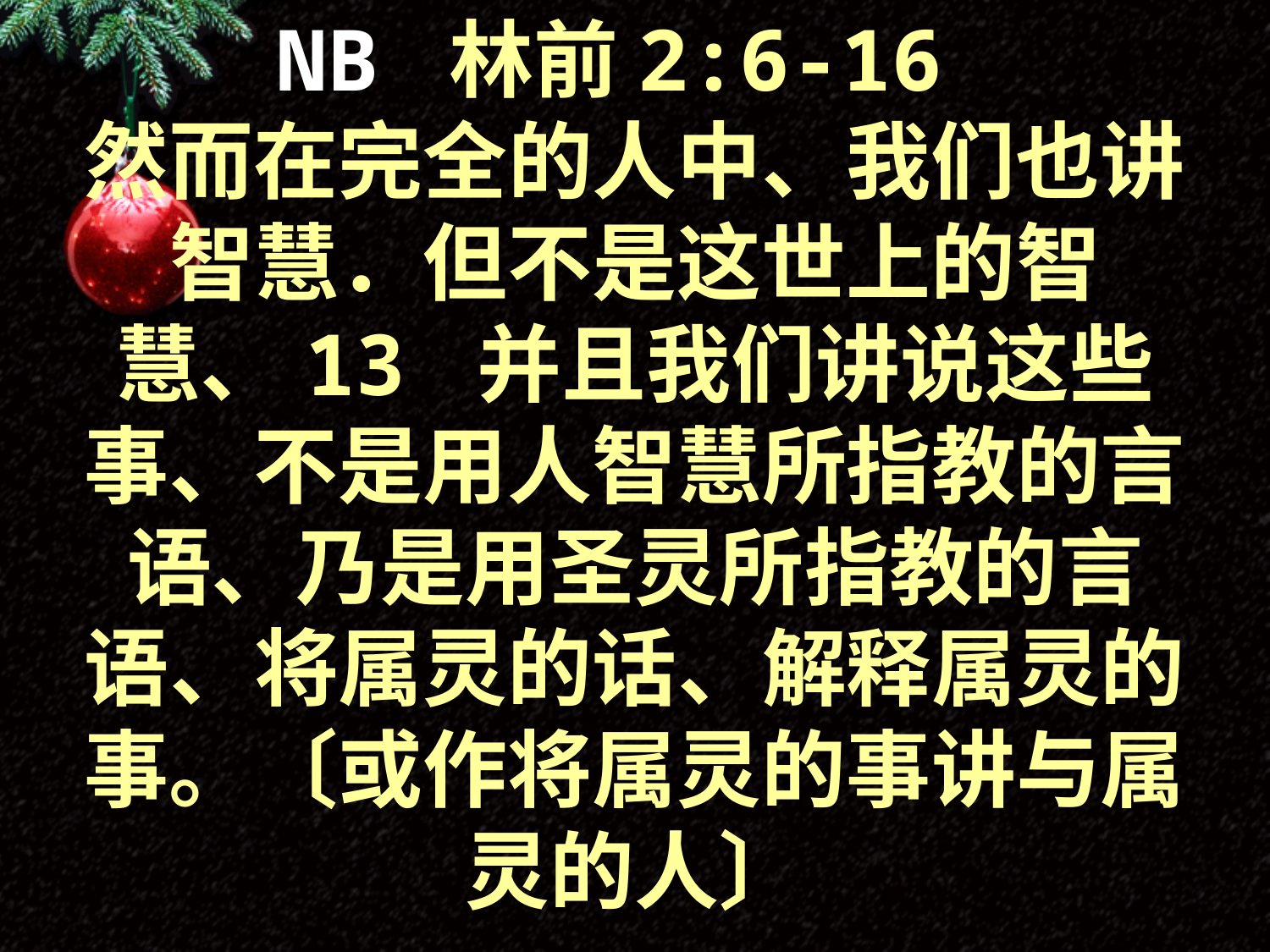

NB 林前2:6-16
然而在完全的人中、我们也讲智慧．但不是这世上的智慧、13 并且我们讲说这些事、不是用人智慧所指教的言语、乃是用圣灵所指教的言语、将属灵的话、解释属灵的事。〔或作将属灵的事讲与属灵的人〕